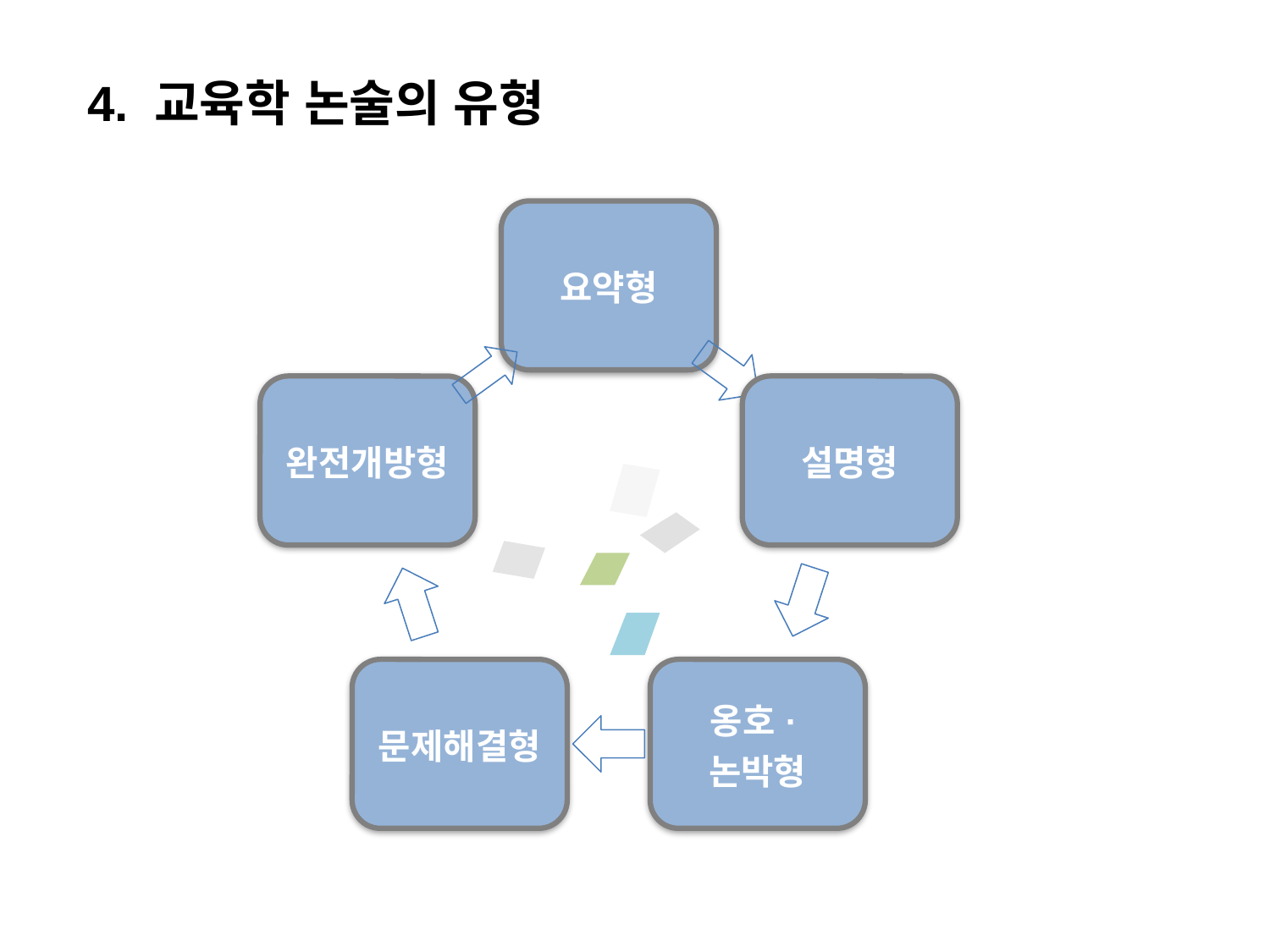

4. 교육학 논술의 유형
설명형
옹호·논박형
문제해결형
완전개방형
요약형